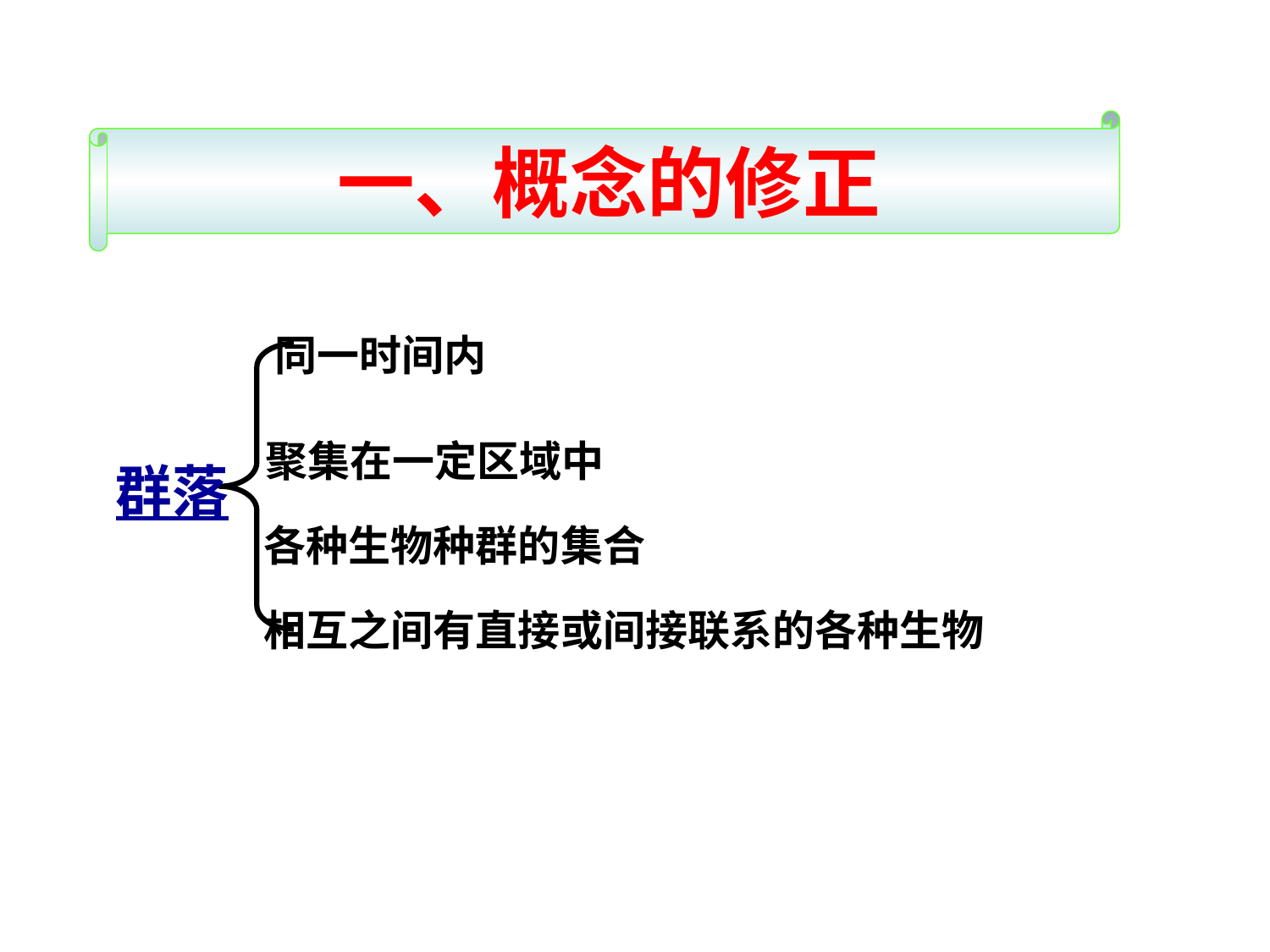

一、概念的修正
同一时间内

聚集在一定区域中
群落
各种生物种群的集合
相互之间有直接或间接联系的各种生物